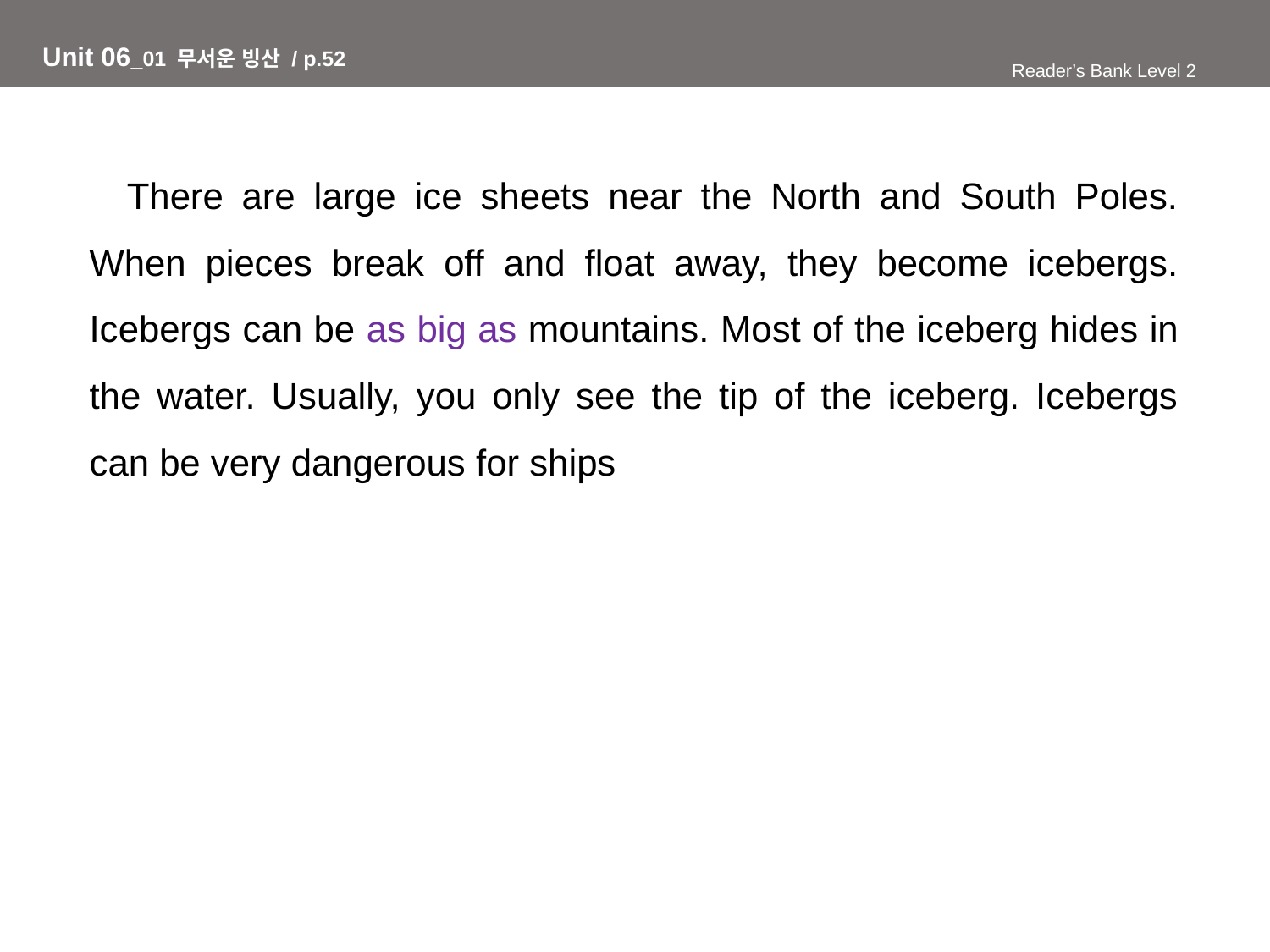

# Unit 06_01 무서운 빙산 / p.52
Reader’s Bank Level 2

  There are large ice sheets near the North and South Poles. When pieces break off and float away, they become icebergs. Icebergs can be as big as mountains. Most of the iceberg hides in the water. Usually, you only see the tip of the iceberg. Icebergs can be very dangerous for ships